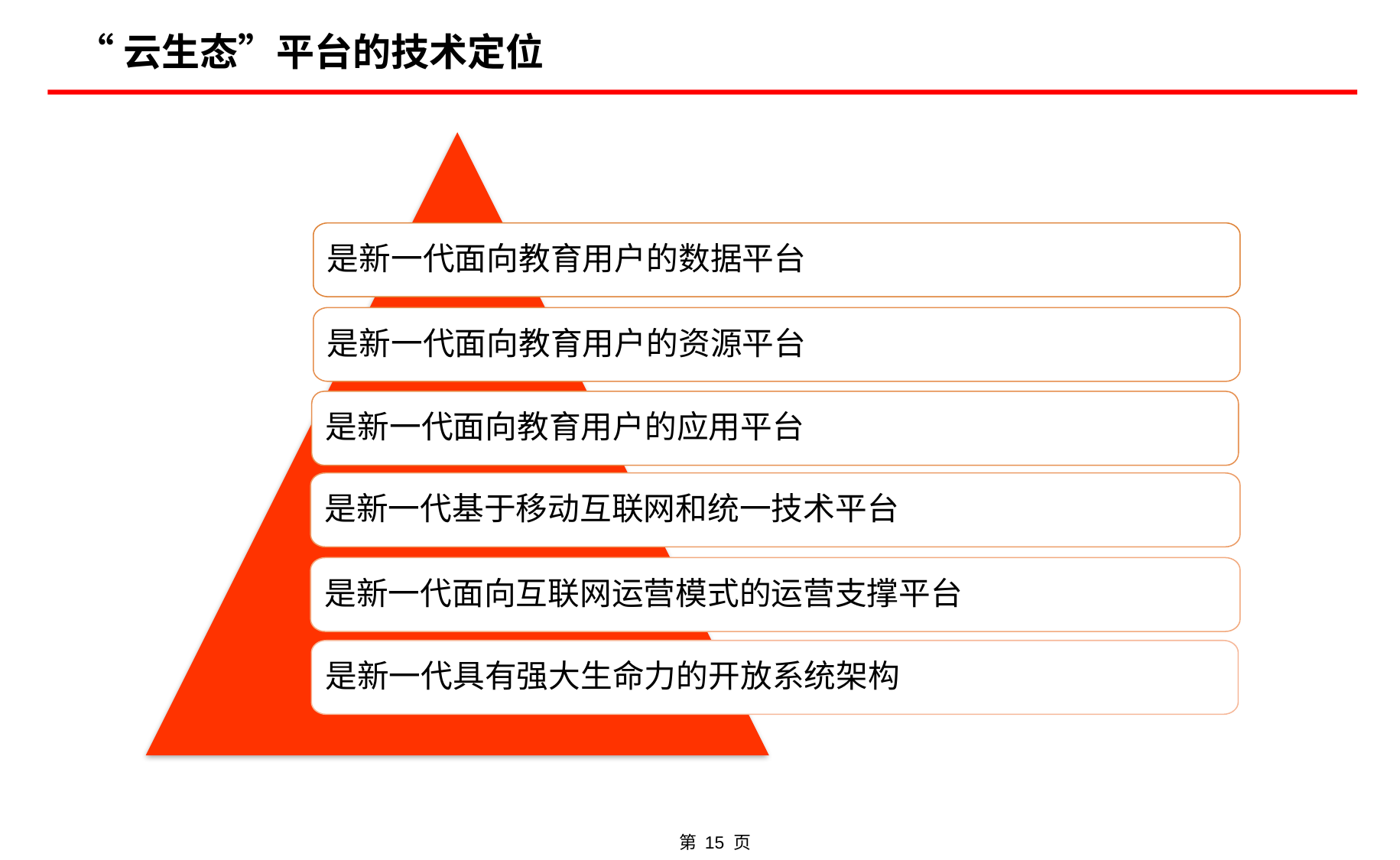

# “云生态”平台的技术定位

是新一代面向教育用户的数据平台
是新一代面向教育用户的资源平台

是新一代面向教育用户的应用平台
是新一代基于移动互联网和统一技术平台
是新一代面向互联网运营模式的运营支撑平台
是新一代具有强大生命力的开放系统架构